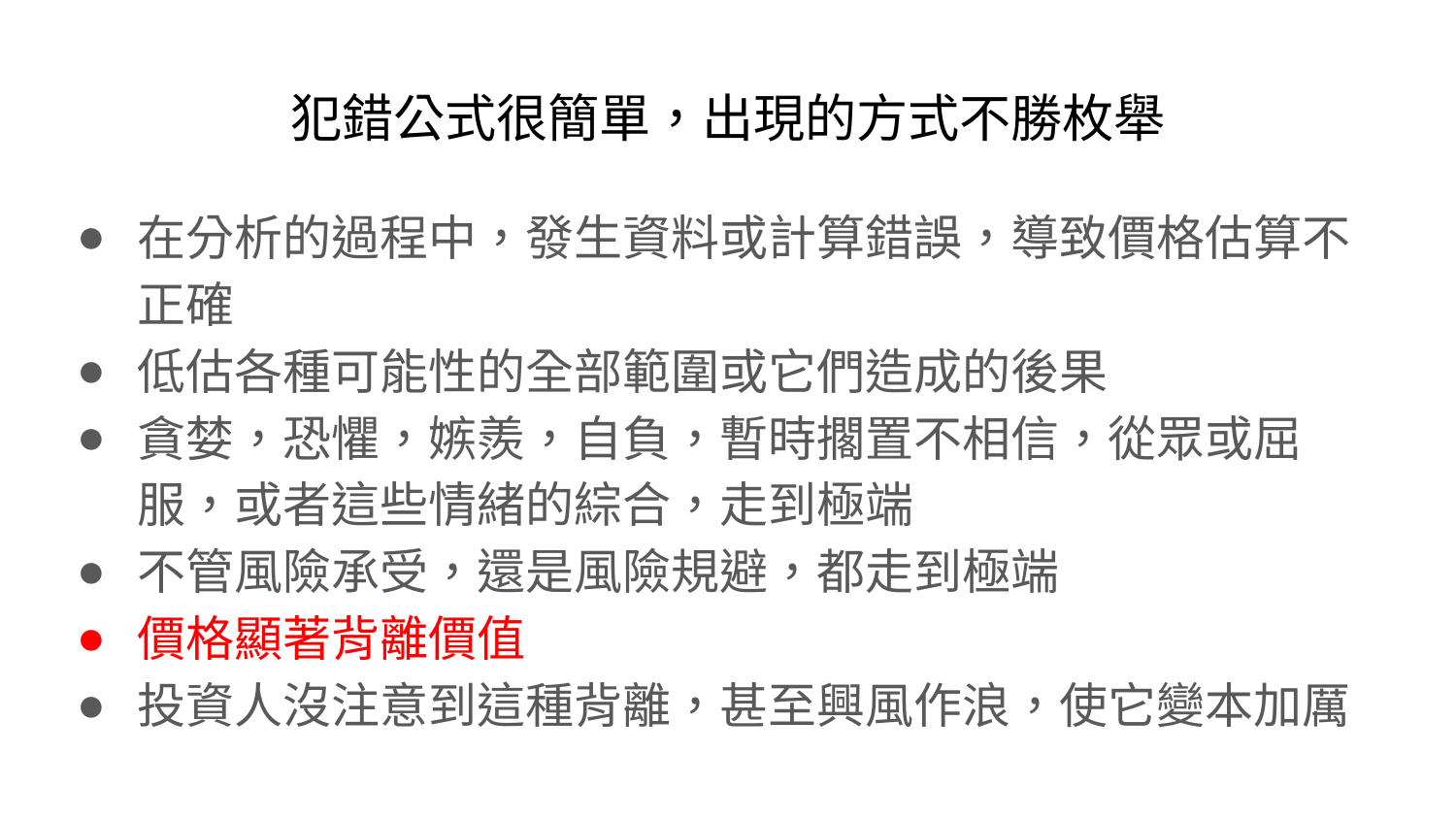

# 犯錯公式很簡單，出現的方式不勝枚舉
在分析的過程中，發生資料或計算錯誤，導致價格估算不正確
低估各種可能性的全部範圍或它們造成的後果
貪婪，恐懼，嫉羨，自負，暫時擱置不相信，從眾或屈服，或者這些情緒的綜合，走到極端
不管風險承受，還是風險規避，都走到極端
價格顯著背離價值
投資人沒注意到這種背離，甚至興風作浪，使它變本加厲